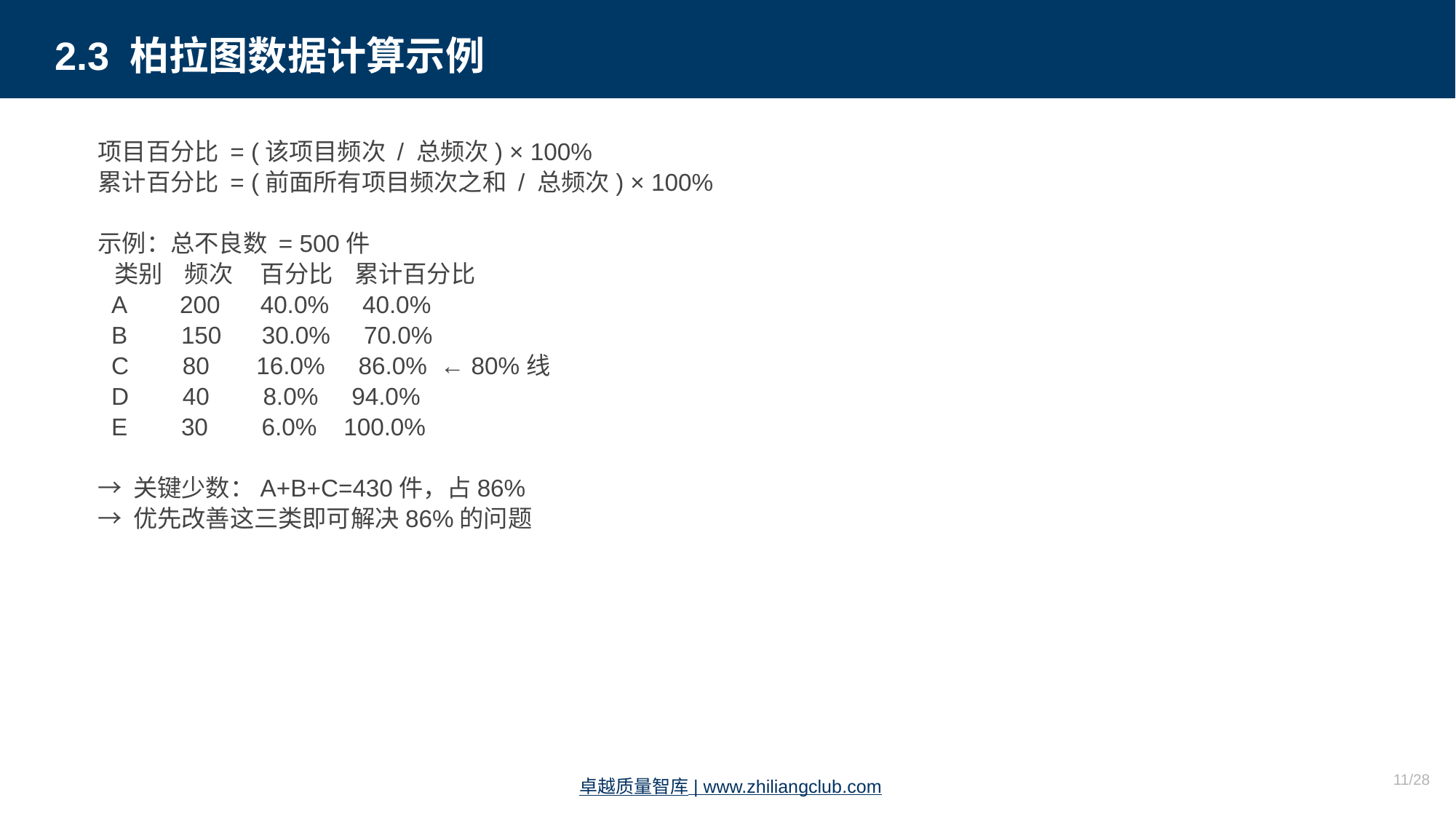

2.3 柏拉图数据计算示例
项目百分比 = (该项目频次 / 总频次) × 100%
累计百分比 = (前面所有项目频次之和 / 总频次) × 100%

示例：总不良数 = 500件
  类别    频次     百分比    累计百分比
  A        200      40.0%     40.0%
  B        150      30.0%     70.0%
  C        80       16.0%     86.0%  ← 80%线
  D        40        8.0%     94.0%
  E        30        6.0%    100.0%

→ 关键少数：A+B+C=430件，占86%
→ 优先改善这三类即可解决86%的问题
11/28